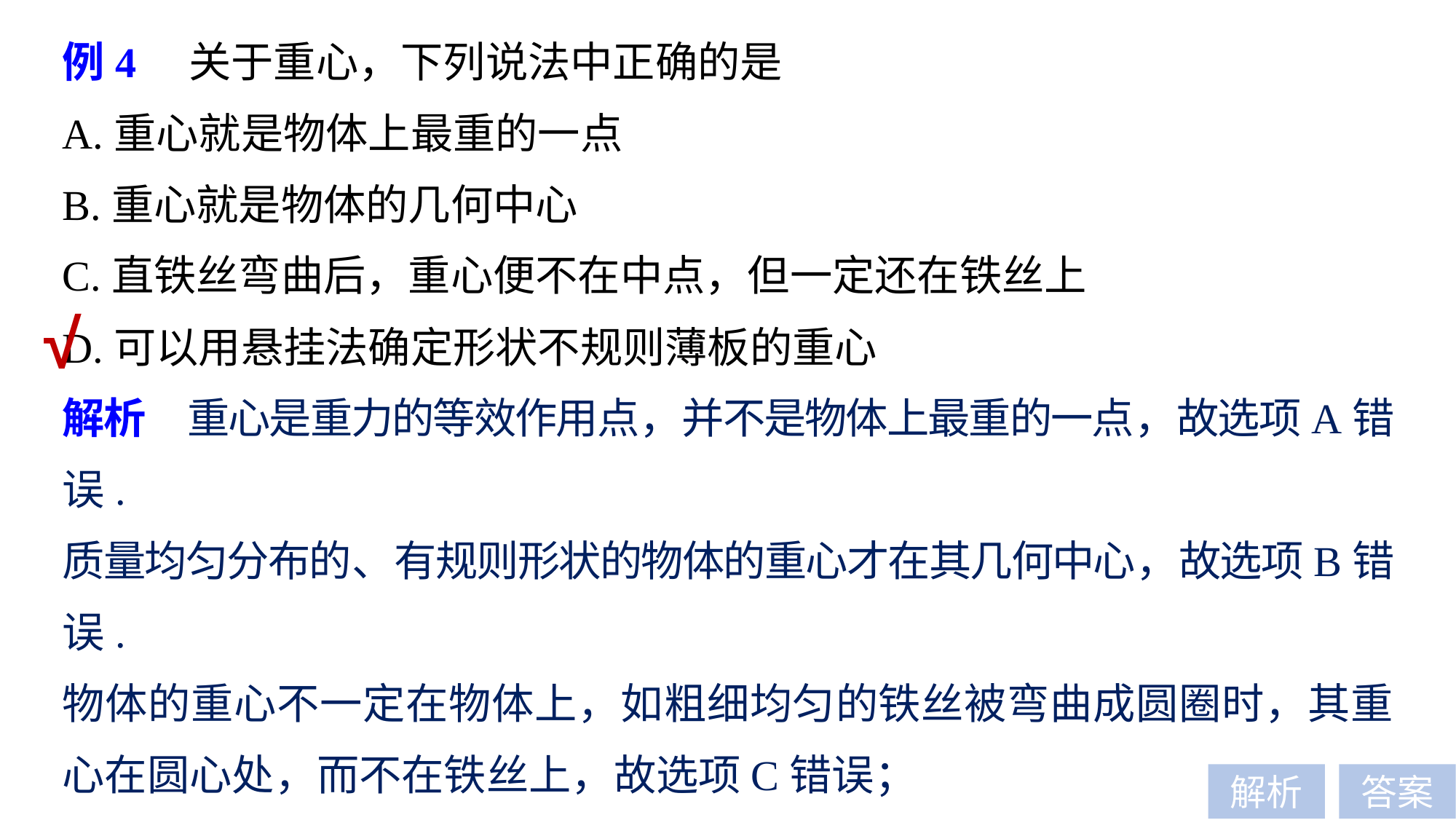

例4　关于重心，下列说法中正确的是
A.重心就是物体上最重的一点
B.重心就是物体的几何中心
C.直铁丝弯曲后，重心便不在中点，但一定还在铁丝上
D.可以用悬挂法确定形状不规则薄板的重心
√
解析　重心是重力的等效作用点，并不是物体上最重的一点，故选项A错误.
质量均匀分布的、有规则形状的物体的重心才在其几何中心，故选项B错误.
物体的重心不一定在物体上，如粗细均匀的铁丝被弯曲成圆圈时，其重心在圆心处，而不在铁丝上，故选项C错误；
根据二力平衡，重力与绳的拉力方向总是在同一直线上且方向相反，所以可以用悬挂法确定形状不规则薄板的重心，D正确.
解析
答案